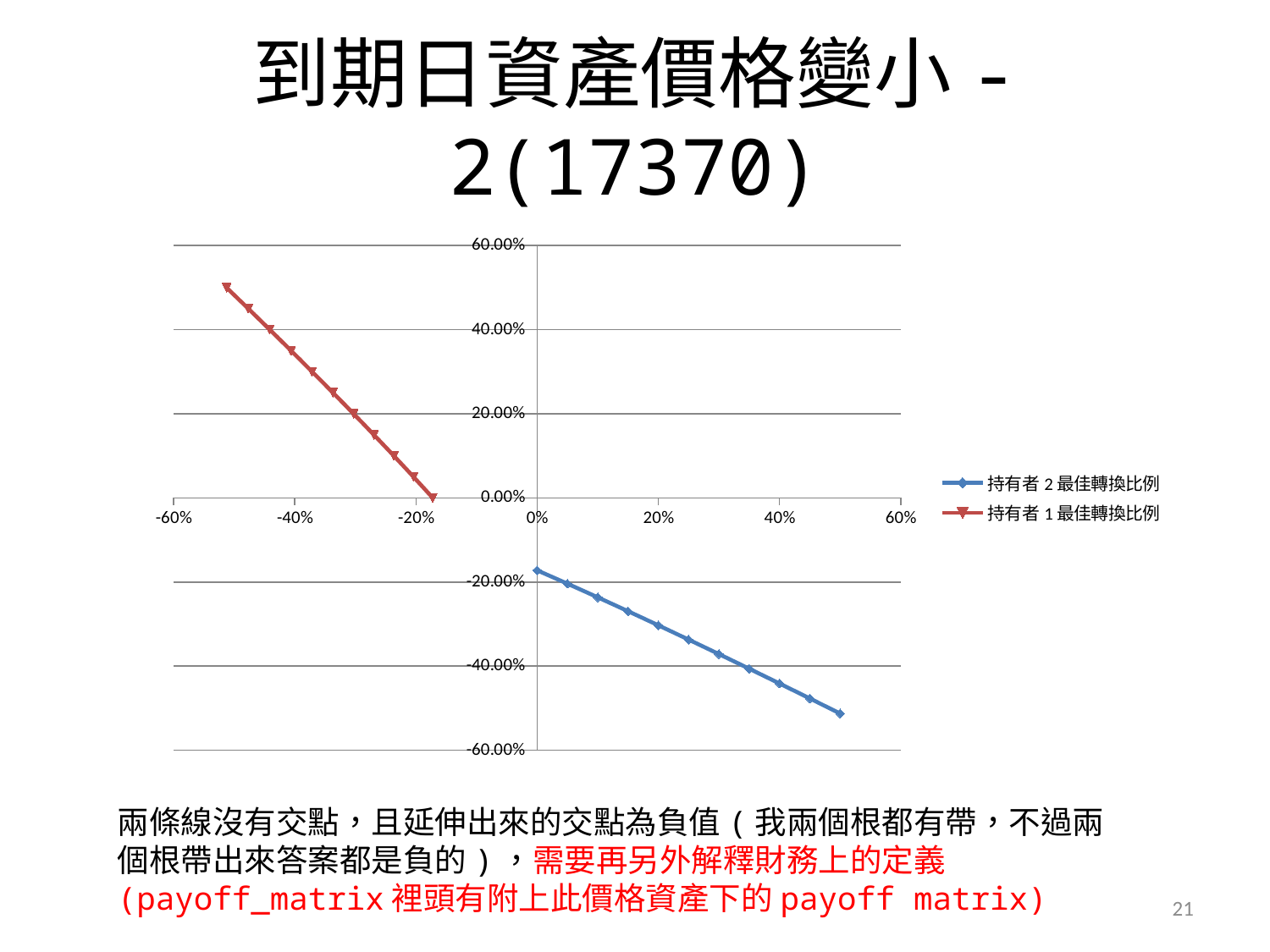

# 到期日資產價格變小-2(17370)

### Chart

| Category |  |  |
|---|---|---|
兩條線沒有交點，且延伸出來的交點為負值(我兩個根都有帶，不過兩個根帶出來答案都是負的)，需要再另外解釋財務上的定義(payoff_matrix裡頭有附上此價格資產下的payoff matrix)

21